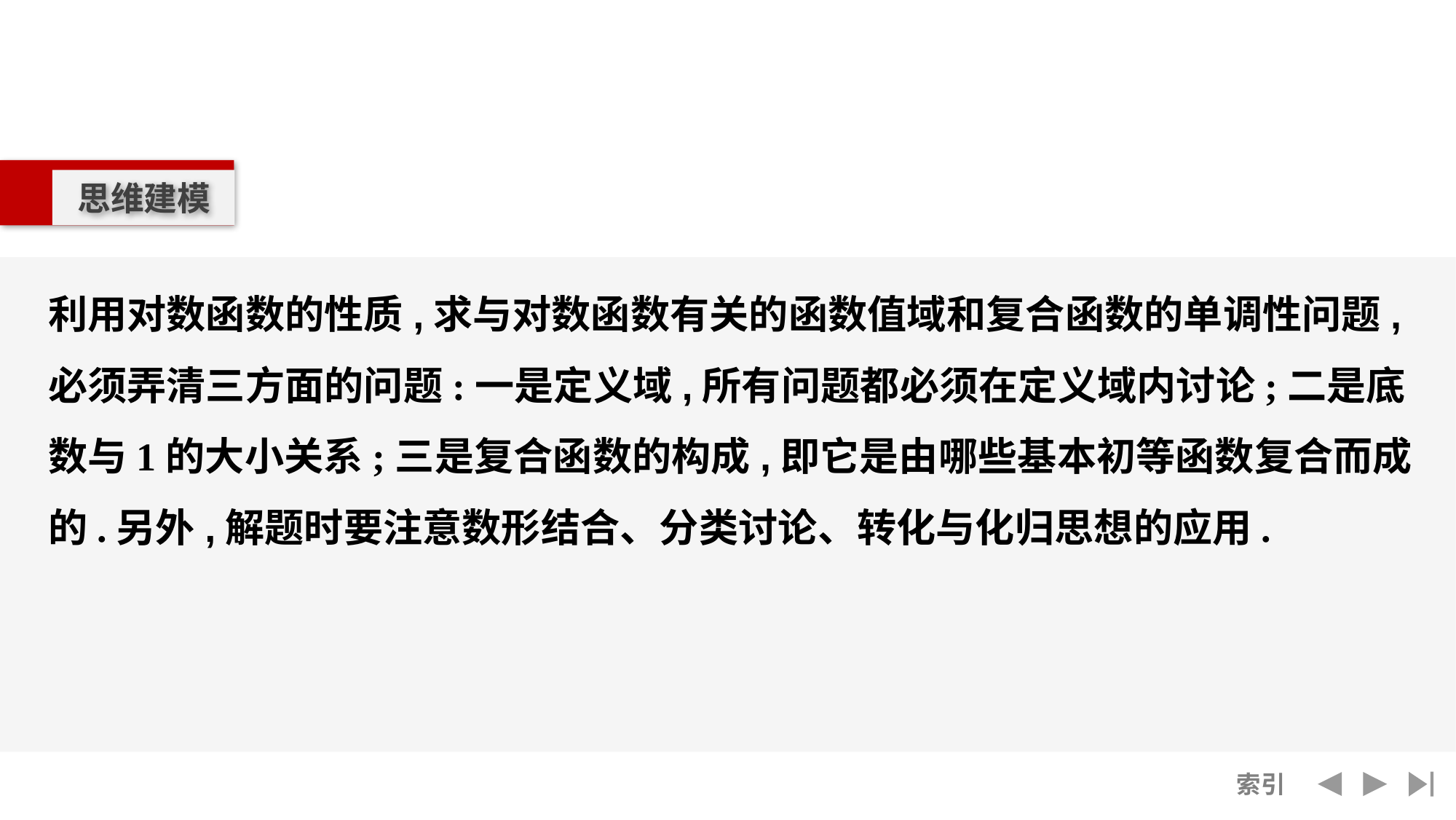

思维建模

利用对数函数的性质,求与对数函数有关的函数值域和复合函数的单调性问题,必须弄清三方面的问题:一是定义域,所有问题都必须在定义域内讨论;二是底数与1的大小关系;三是复合函数的构成,即它是由哪些基本初等函数复合而成的.另外,解题时要注意数形结合、分类讨论、转化与化归思想的应用.